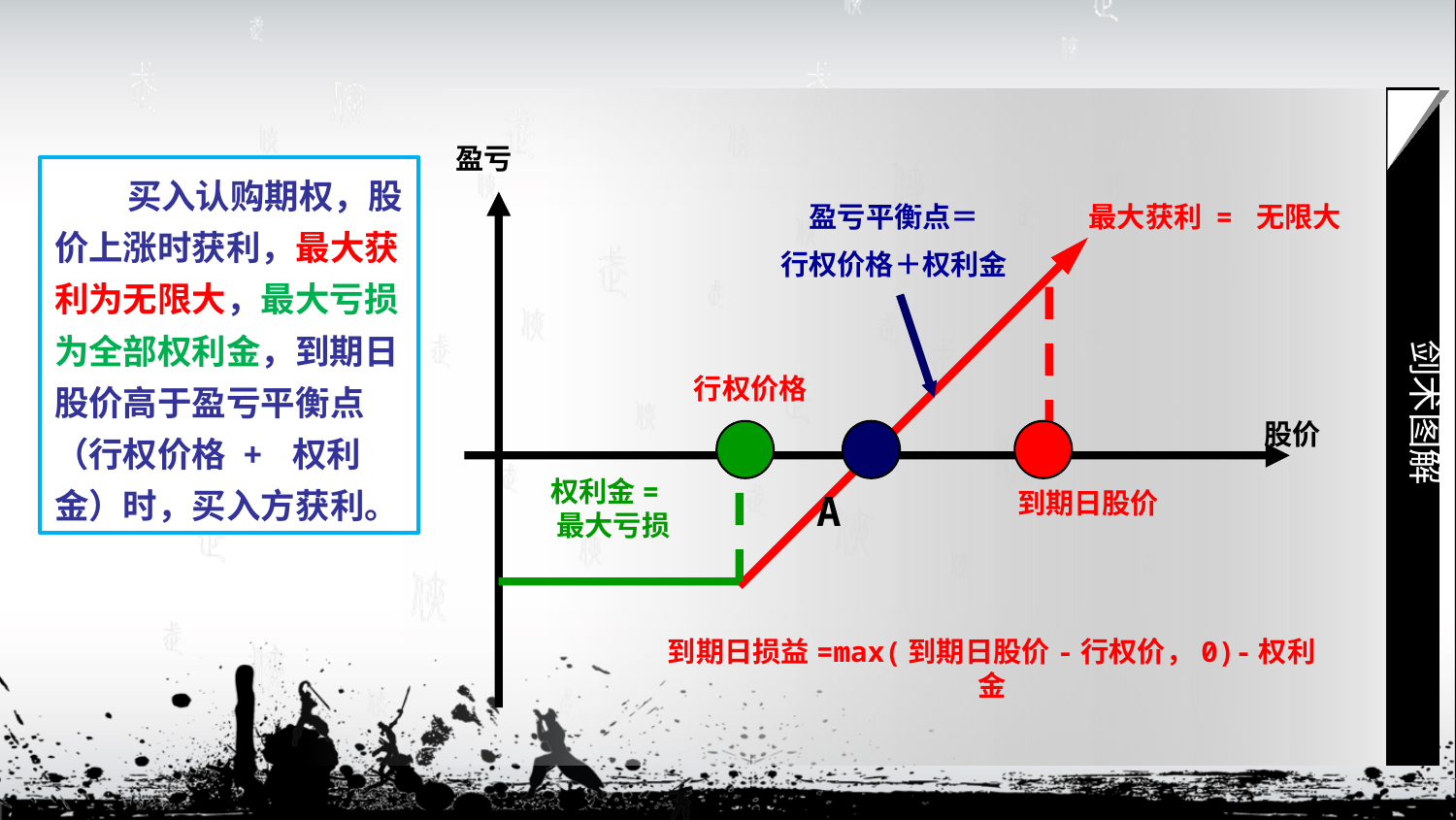

剑术图解

盈亏
买入认购期权，股价上涨时获利，最大获利为无限大，最大亏损为全部权利金，到期日股价高于盈亏平衡点（行权价格 + 权利金）时，买入方获利。

盈亏平衡点＝
行权价格＋权利金
最大获利 = 无限大

行权价格
股价

权利金=
最大亏损
到期日股价
A

到期日损益=max(到期日股价-行权价，0)-权利金